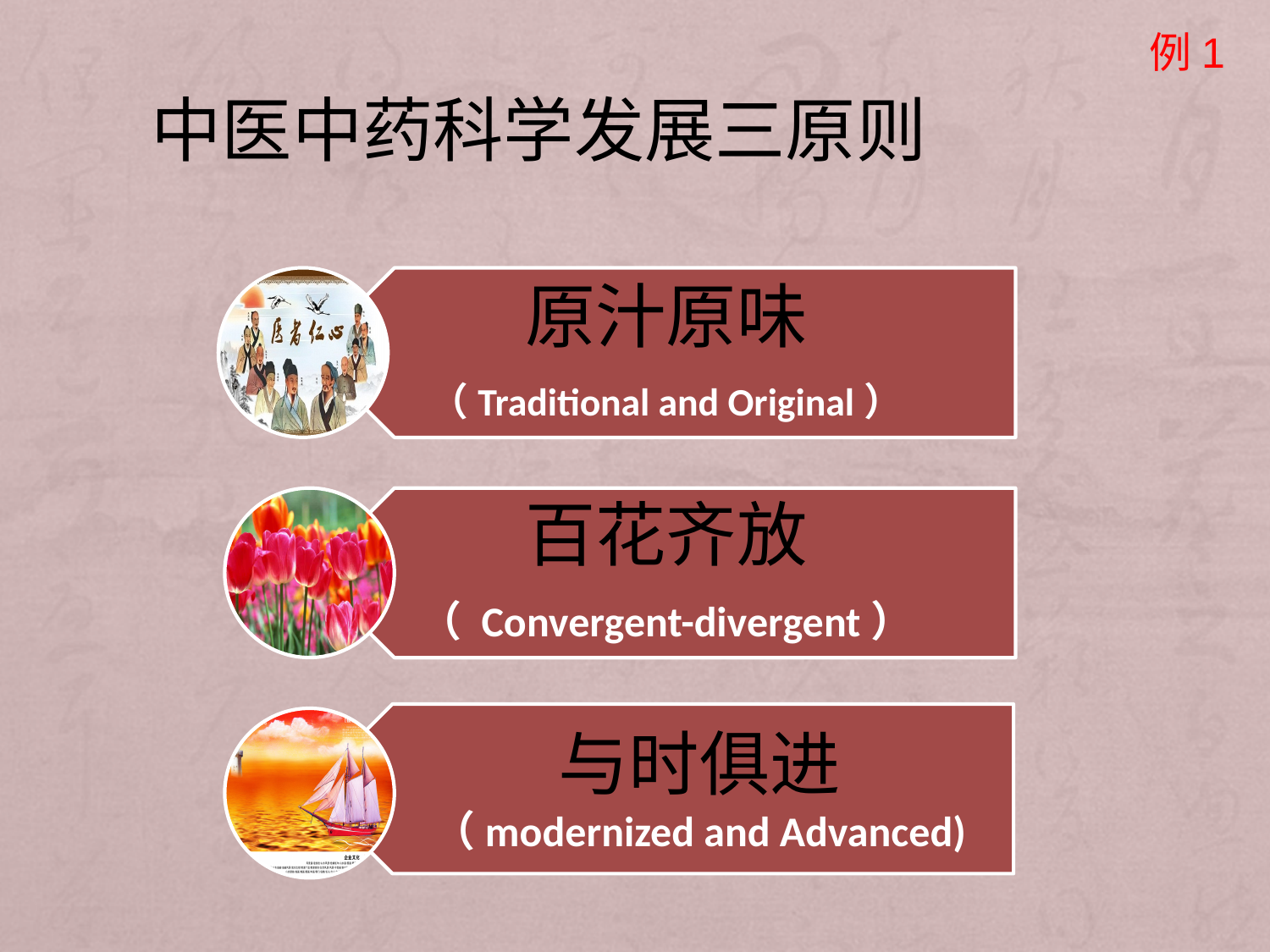

例1
中医中药科学发展三原则
原汁原味
（Traditional and Original）
百花齐放
（ Convergent-divergent）

与时俱进
（modernized and Advanced)